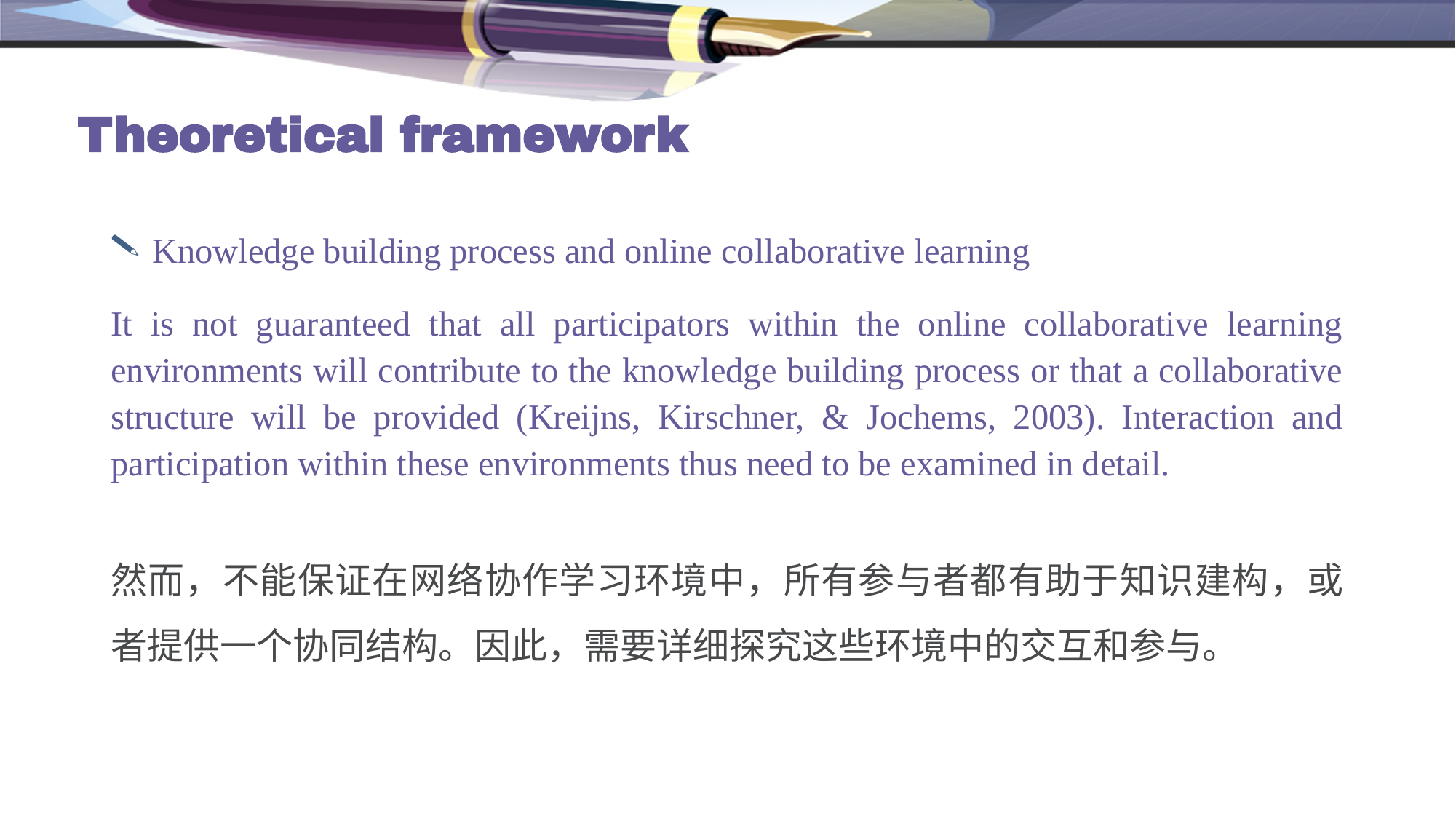

# Theoretical framework
Knowledge building process and online collaborative learning
It is not guaranteed that all participators within the online collaborative learning environments will contribute to the knowledge building process or that a collaborative structure will be provided (Kreijns, Kirschner, & Jochems, 2003). Interaction and participation within these environments thus need to be examined in detail.
然而，不能保证在网络协作学习环境中，所有参与者都有助于知识建构，或者提供一个协同结构。因此，需要详细探究这些环境中的交互和参与。